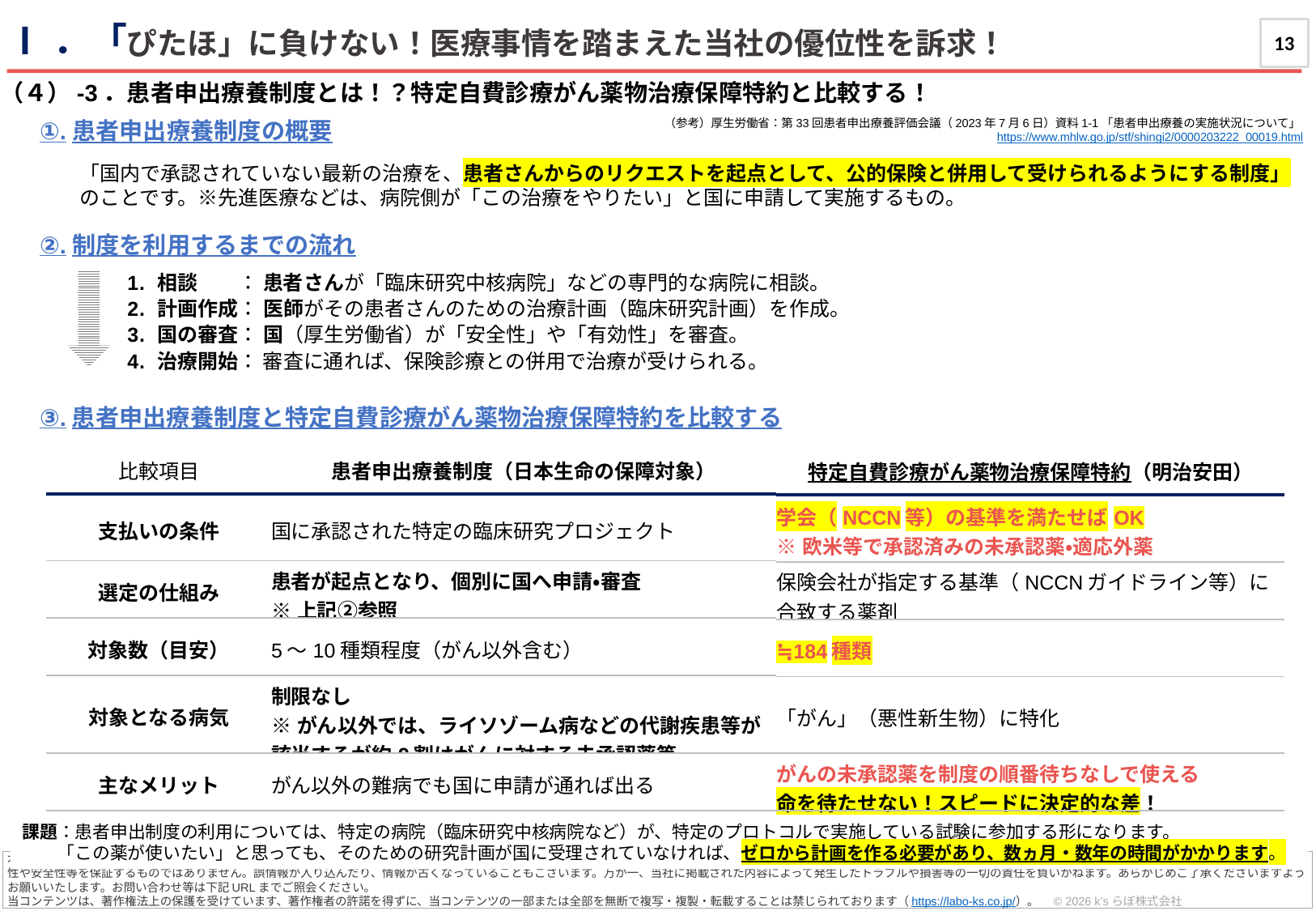

Ⅰ．「ぴたほ」に負けない！医療事情を踏まえた当社の優位性を訴求！
13
（４）-3．患者申出療養制度とは！？特定自費診療がん薬物治療保障特約と比較する！
（参考）厚生労働省：第33回患者申出療養評価会議（2023年7月6日）資料1-1「患者申出療養の実施状況について」https://www.mhlw.go.jp/stf/shingi2/0000203222_00019.html

①.患者申出療養制度の概要
「国内で承認されていない最新の治療を、患者さんからのリクエストを起点として、公的保険と併用して受けられるようにする制度」のことです。※先進医療などは、病院側が「この治療をやりたい」と国に申請して実施するもの。
「国内で承認されていない最新の治療を、患者さんからのリクエストを起点として、公的保険と併用して受けられるようにする制度」のことです。※先進医療などは、病院側が「この治療をやりたい」と国に申請して実施するもの。
②.制度を利用するまでの流れ
相談　　： 患者さんが「臨床研究中核病院」などの専門的な病院に相談。
計画作成： 医師がその患者さんのための治療計画（臨床研究計画）を作成。
国の審査： 国（厚生労働省）が「安全性」や「有効性」を審査。
治療開始： 審査に通れば、保険診療との併用で治療が受けられる。

③.患者申出療養制度と特定自費診療がん薬物治療保障特約を比較する
| 比較項目 | 患者申出療養制度（日本生命の保障対象） |  |
| --- | --- | --- |
| 支払いの条件 | 国に承認された特定の臨床研究プロジェクト |  |
| 選定の仕組み | 患者が起点となり、個別に国へ申請・審査 ※上記②参照 |  |
| 対象数（目安） | 5〜10種類程度（がん以外含む） |  |
| 対象となる病気 | 制限なし ※がん以外では、ライソゾーム病などの代謝疾患等が該当するが約9割はがんに対する未承認薬等 |  |
| 主なメリット | がん以外の難病でも国に申請が通れば出る |  |
| 特定自費診療がん薬物治療保障特約（明治安田） |
| --- |
| 学会（NCCN等）の基準を満たせばOK ※欧米等で承認済みの未承認薬・適応外薬 |
| 保険会社が指定する基準（NCCNガイドライン等）に合致する薬剤 |
| ≒184種類 |
| 「がん」（悪性新生物）に特化 |
| がんの未承認薬を制度の順番待ちなしで使える 命を待たせない！スピードに決定的な差！ |
課題：患者申出制度の利用については、特定の病院（臨床研究中核病院など）が、特定のプロトコルで実施している試験に参加する形になります。
　　「この薬が使いたい」と思っても、そのための研究計画が国に受理されていなければ、ゼロから計画を作る必要があり、数ヵ月・数年の時間がかかります。
課題：患者申出制度の利用については、特定の病院（臨床研究中核病院など）が、特定のプロトコルで実施している試験に参加する形になります。
　　「この薬が使いたい」と思っても、そのための研究計画が国に受理されていなければ、ゼロから計画を作る必要があり、数ヵ月・数年の時間がかかります。